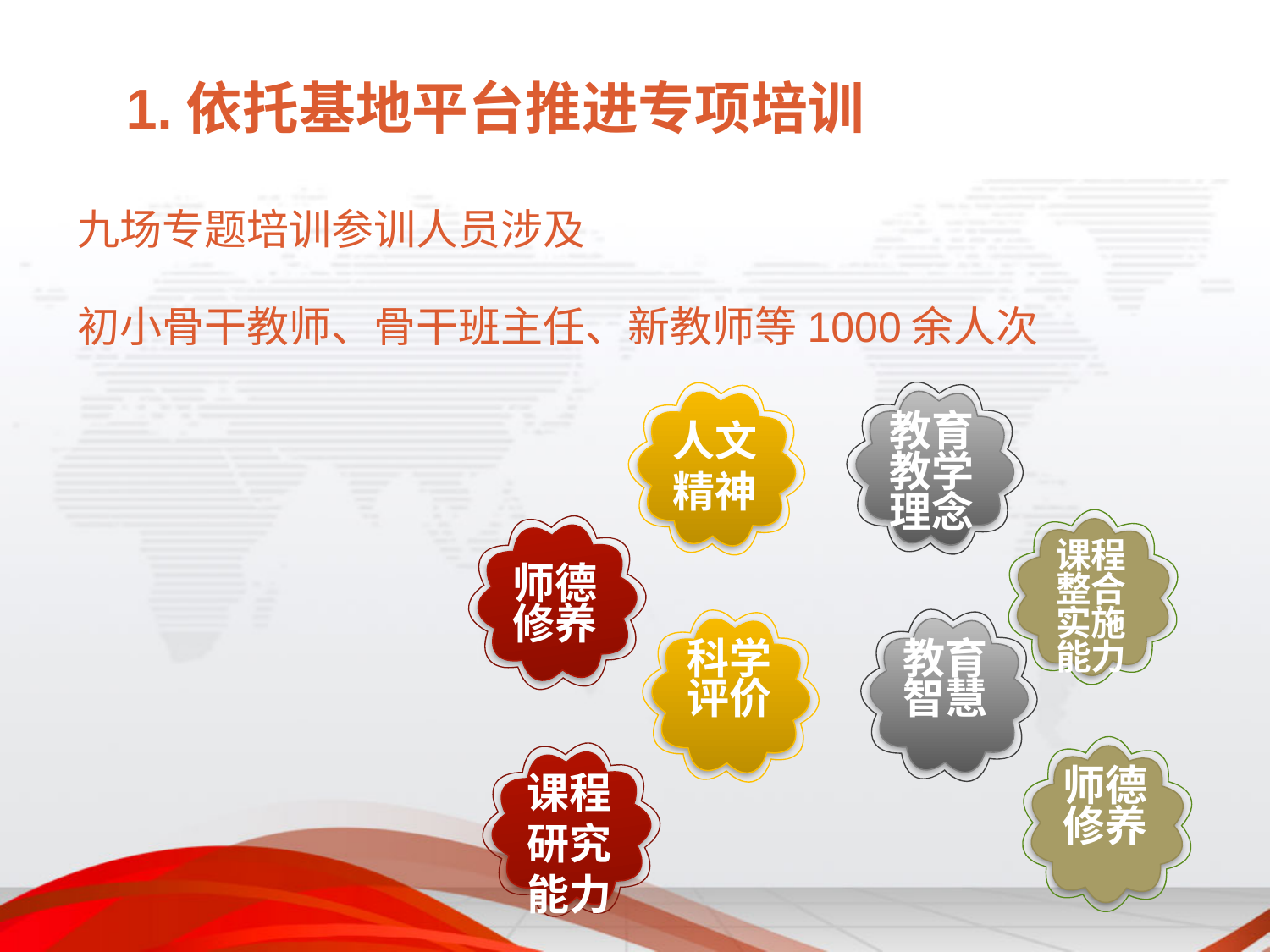

# 1.依托基地平台推进专项培训
九场专题培训参训人员涉及
初小骨干教师、骨干班主任、新教师等1000余人次

人文精神

教育教学理念

课程整合实施能力
师德修养

科学评价
教育智慧

课程研究能力

师德修养